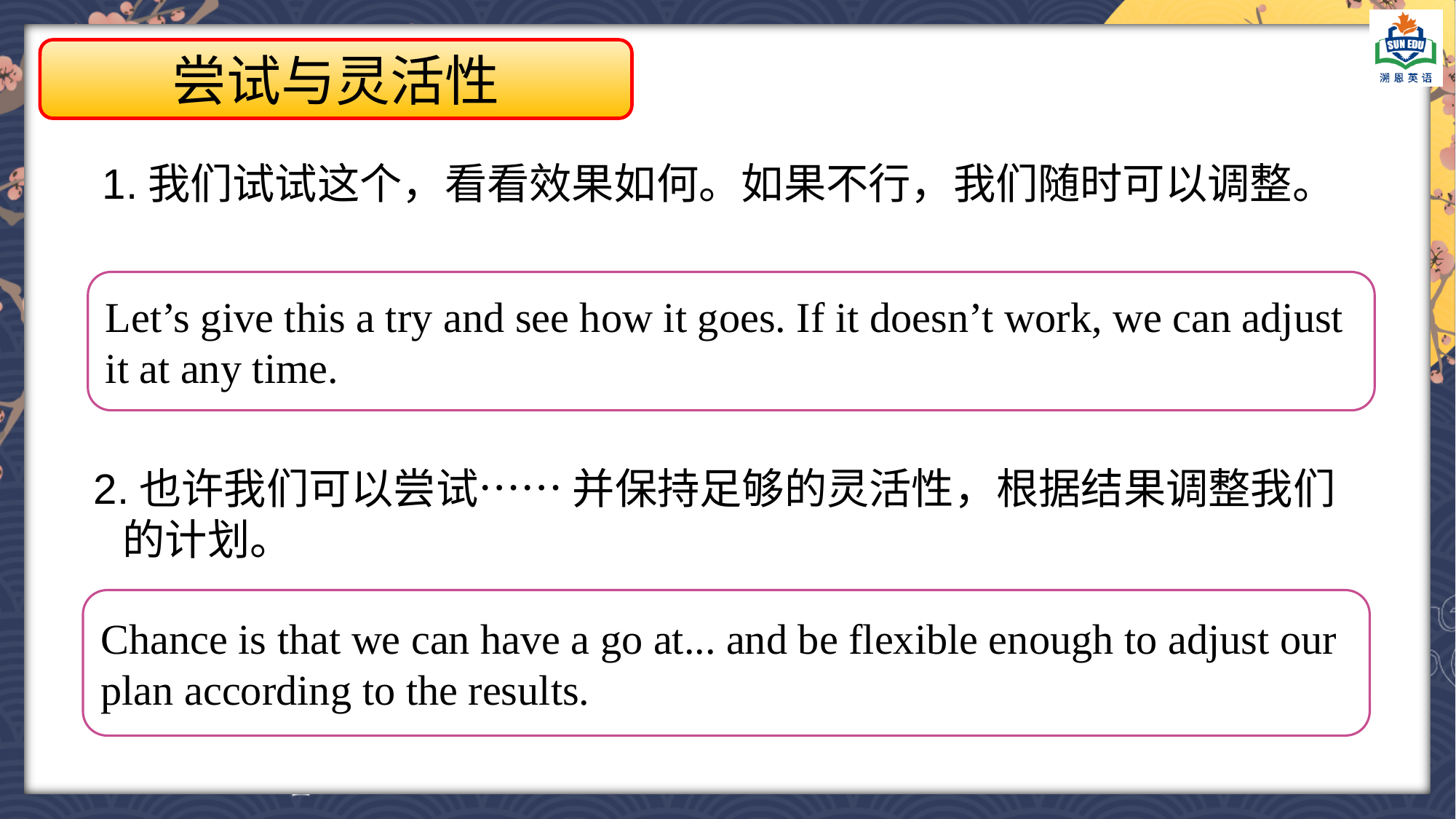

尝试与灵活性
1.我们试试这个，看看效果如何。如果不行，我们随时可以调整。
Let’s give this a try and see how it goes. If it doesn’t work, we can adjust it at any time.
2.也许我们可以尝试…… 并保持足够的灵活性，根据结果调整我们
  的计划。
Chance is that we can have a go at... and be flexible enough to adjust our plan according to the results.